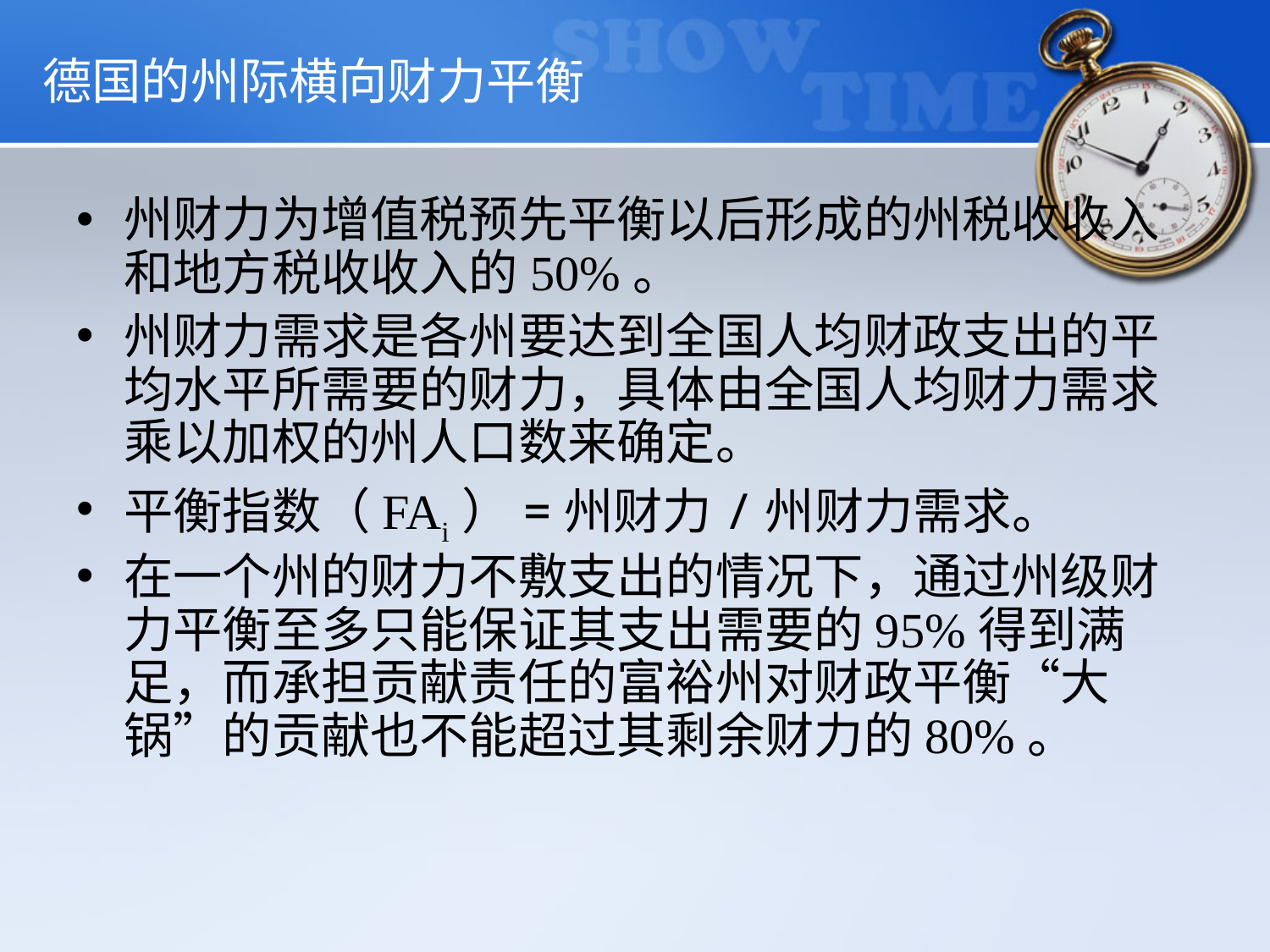

# 德国的州际横向财力平衡
州财力为增值税预先平衡以后形成的州税收收入和地方税收收入的50%。
州财力需求是各州要达到全国人均财政支出的平均水平所需要的财力，具体由全国人均财力需求乘以加权的州人口数来确定。
平衡指数（FAi）=州财力/州财力需求。
在一个州的财力不敷支出的情况下，通过州级财力平衡至多只能保证其支出需要的95%得到满足，而承担贡献责任的富裕州对财政平衡“大锅”的贡献也不能超过其剩余财力的80%。